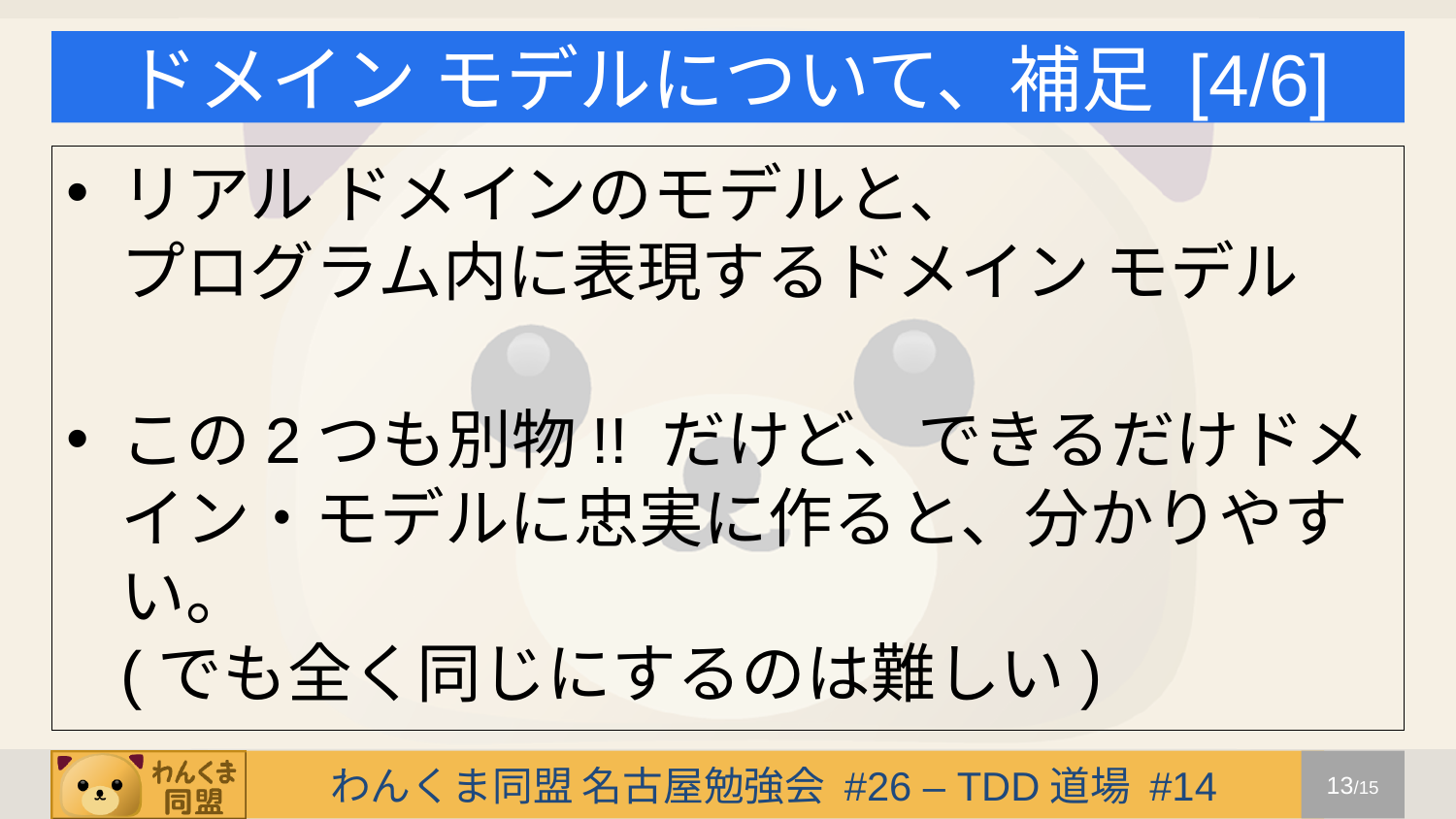

# ドメイン モデルについて、補足 [4/6]
リアル ドメインのモデルと、
プログラム内に表現するドメイン モデル
この2つも別物!! だけど、できるだけドメイン・モデルに忠実に作ると、分かりやすい。
(でも全く同じにするのは難しい)